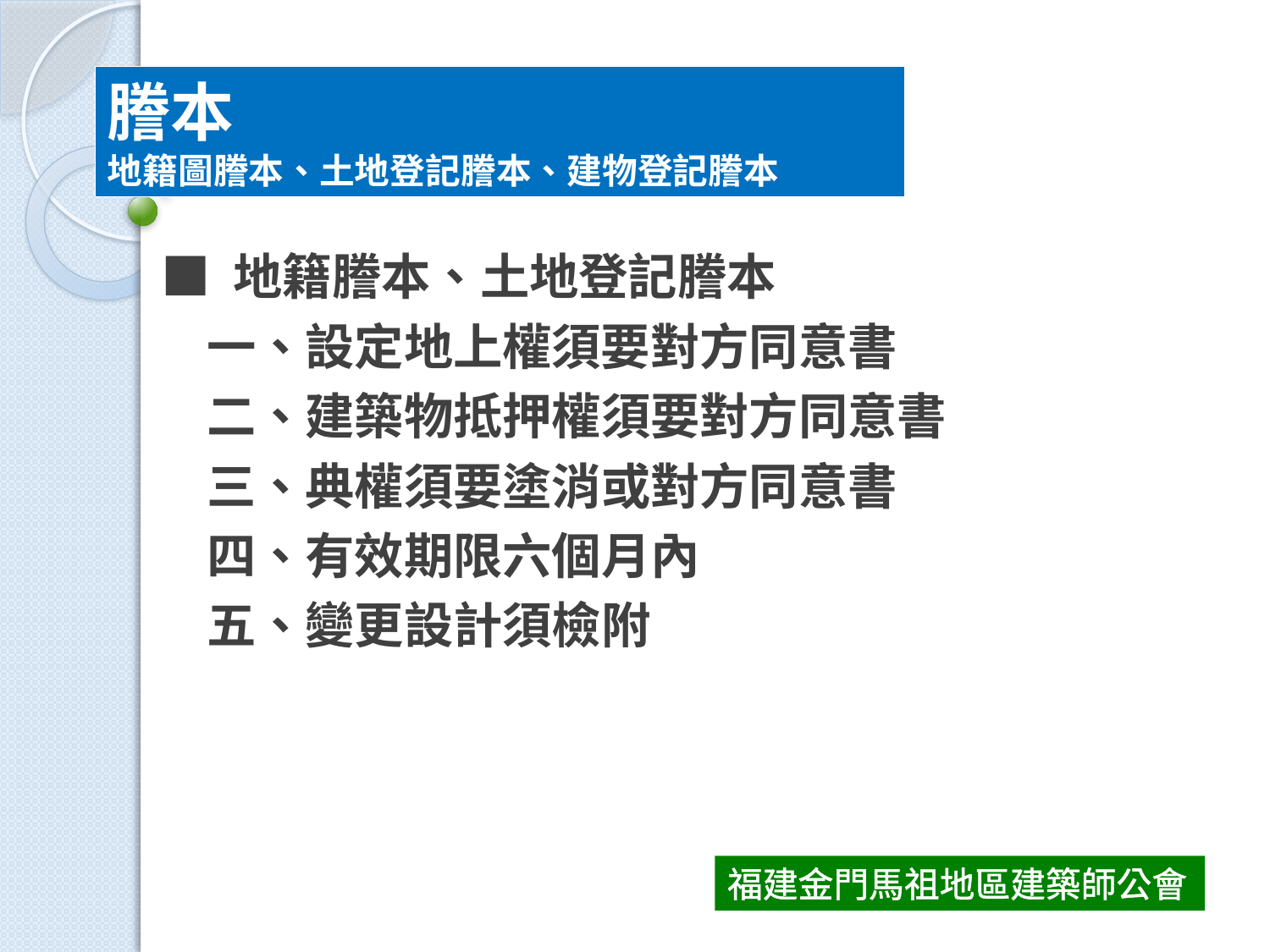

謄本
地籍圖謄本、土地登記謄本、建物登記謄本
■ 地籍謄本、土地登記謄本
   一、設定地上權須要對方同意書
   二、建築物抵押權須要對方同意書
   三、典權須要塗消或對方同意書
   四、有效期限六個月內
   五、變更設計須檢附

福建金門馬祖地區建築師公會